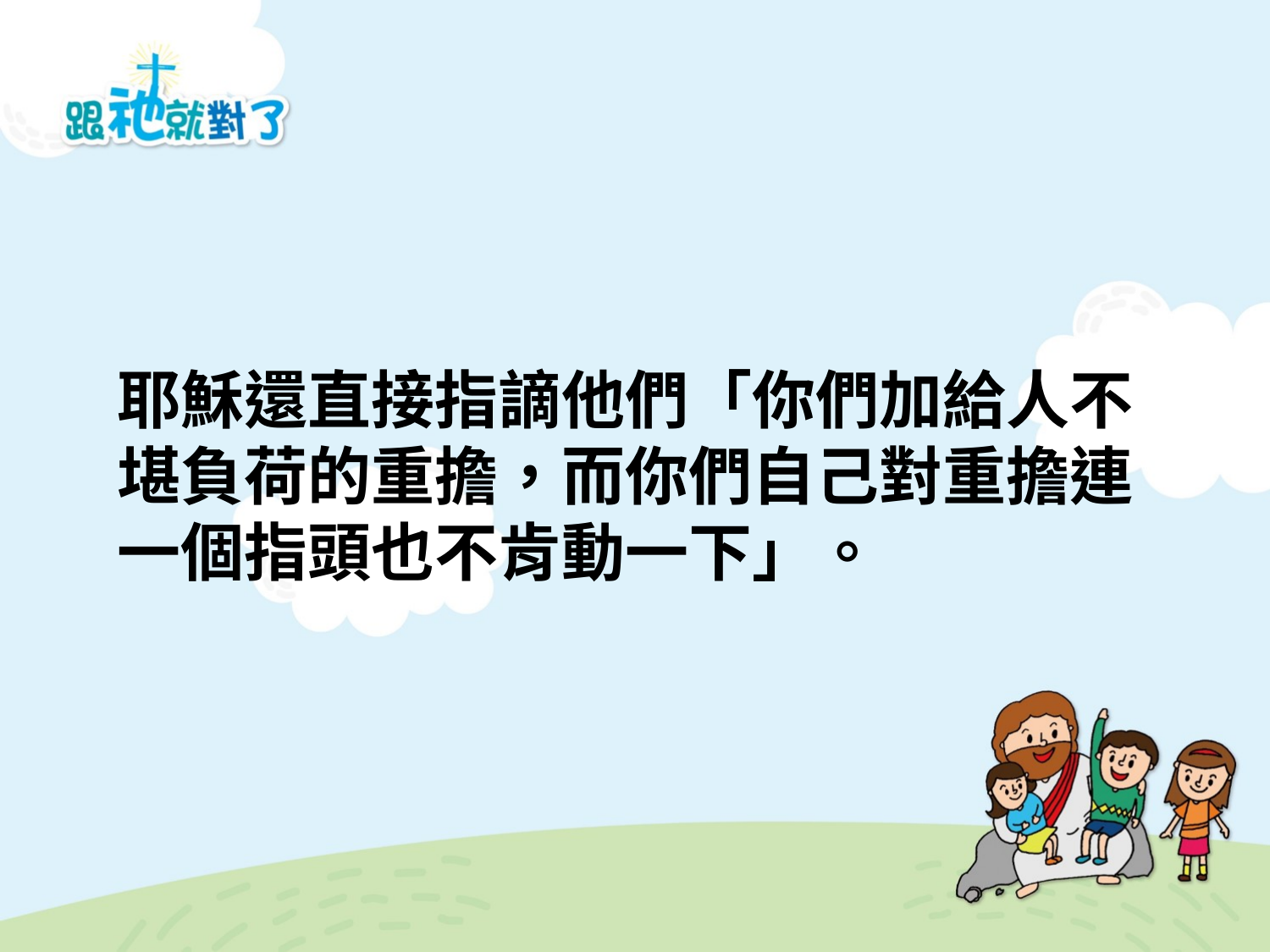

耶穌還直接指謫他們「你們加給人不堪負荷的重擔，而你們自己對重擔連一個指頭也不肯動一下」。